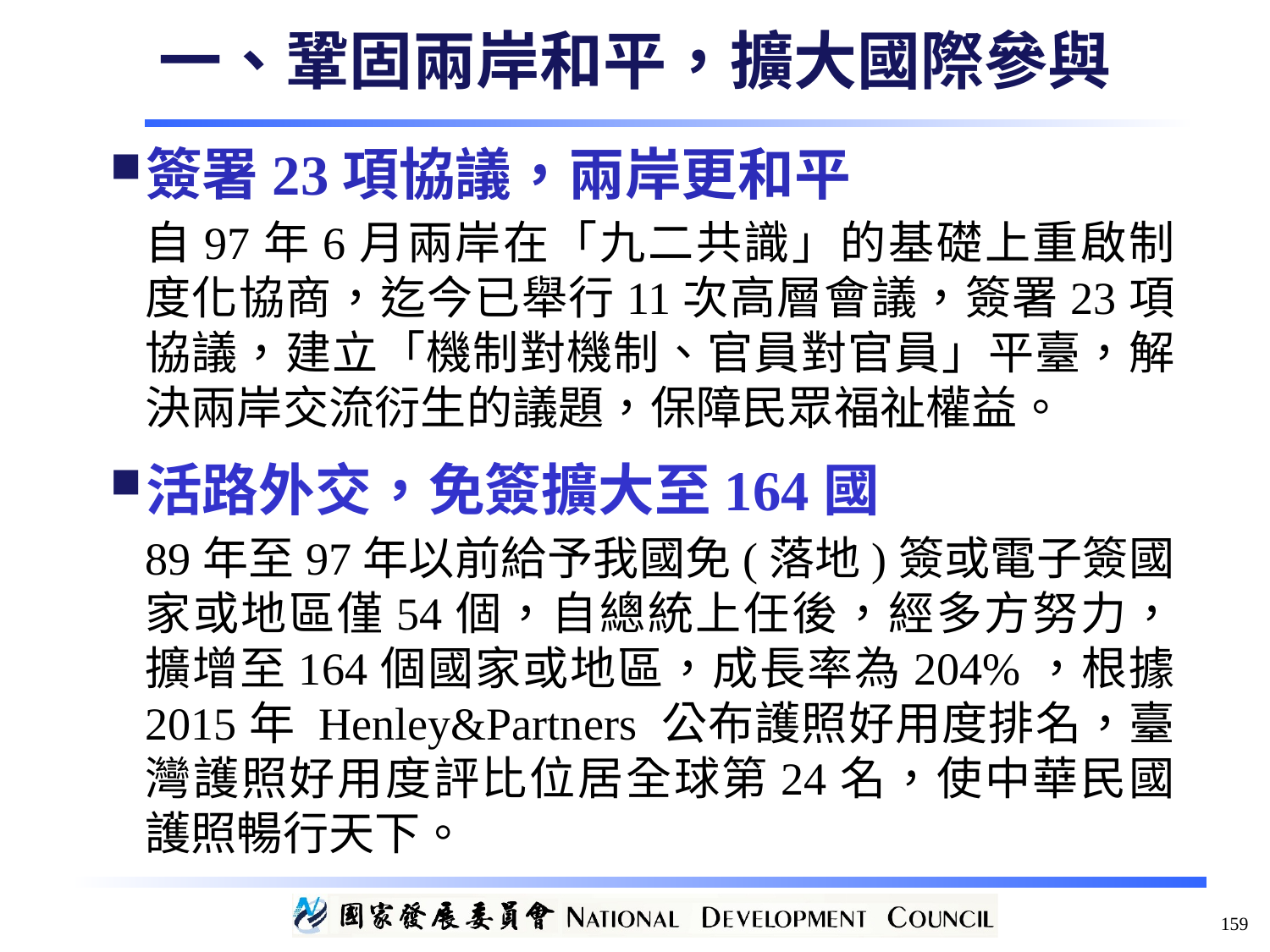

一、鞏固兩岸和平，擴大國際參與
簽署23項協議，兩岸更和平
自97年6月兩岸在「九二共識」的基礎上重啟制度化協商，迄今已舉行11次高層會議，簽署23項協議，建立「機制對機制、官員對官員」平臺，解決兩岸交流衍生的議題，保障民眾福祉權益。
活路外交，免簽擴大至164國
89年至97年以前給予我國免(落地)簽或電子簽國家或地區僅54個，自總統上任後，經多方努力，擴增至164個國家或地區，成長率為204%，根據 2015年 Henley&Partners 公布護照好用度排名，臺灣護照好用度評比位居全球第24名，使中華民國護照暢行天下。
159